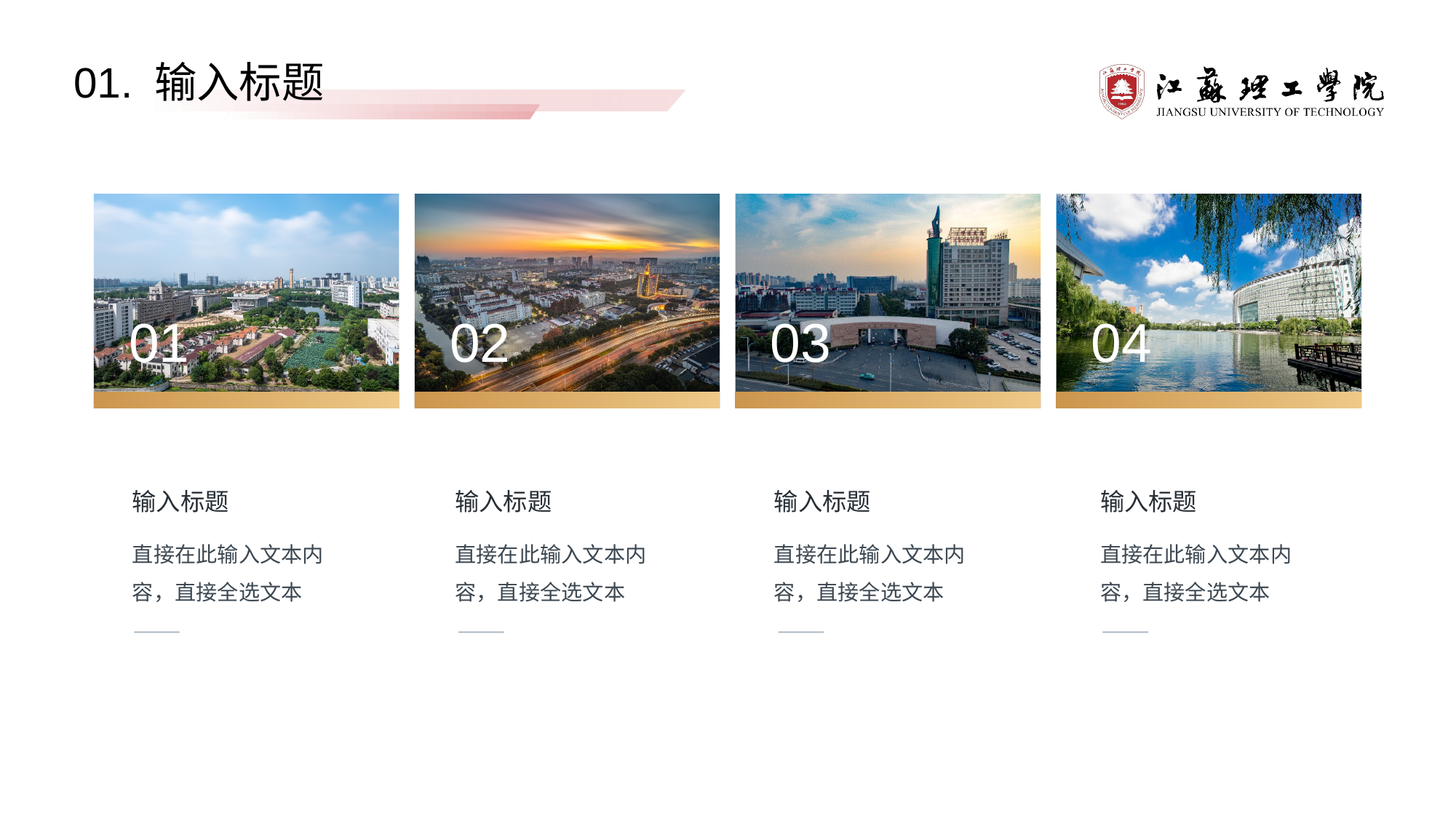

01. 输入标题

01
02
03
04

输入标题
输入标题
输入标题
输入标题
直接在此输入文本内容，直接全选文本
直接在此输入文本内容，直接全选文本
直接在此输入文本内容，直接全选文本
直接在此输入文本内容，直接全选文本